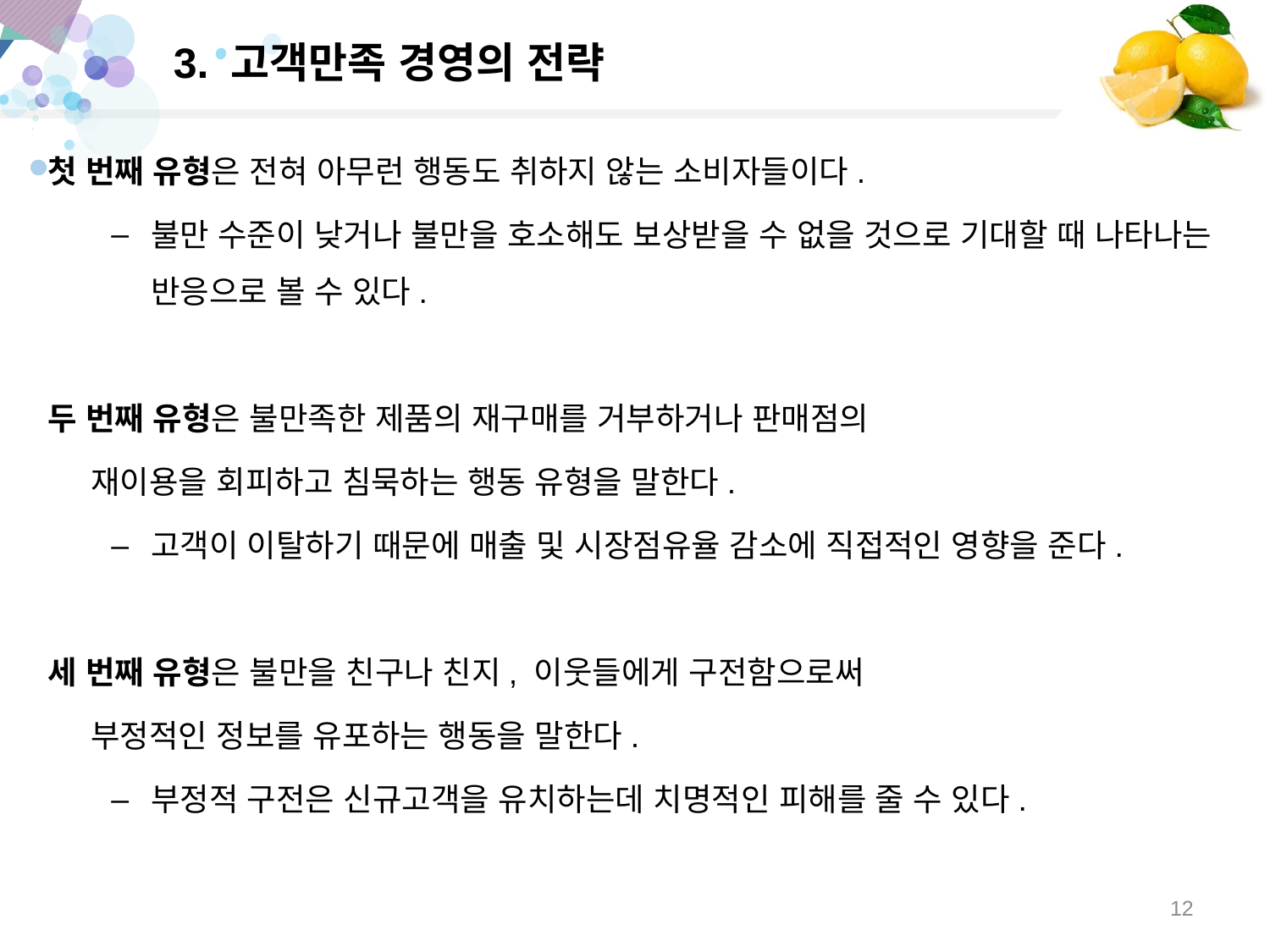

# 3. 고객만족 경영의 전략
첫 번째 유형은 전혀 아무런 행동도 취하지 않는 소비자들이다.
불만 수준이 낮거나 불만을 호소해도 보상받을 수 없을 것으로 기대할 때 나타나는 반응으로 볼 수 있다.

두 번째 유형은 불만족한 제품의 재구매를 거부하거나 판매점의
    재이용을 회피하고 침묵하는 행동 유형을 말한다.
고객이 이탈하기 때문에 매출 및 시장점유율 감소에 직접적인 영향을 준다.

세 번째 유형은 불만을 친구나 친지, 이웃들에게 구전함으로써
    부정적인 정보를 유포하는 행동을 말한다.
부정적 구전은 신규고객을 유치하는데 치명적인 피해를 줄 수 있다.

12